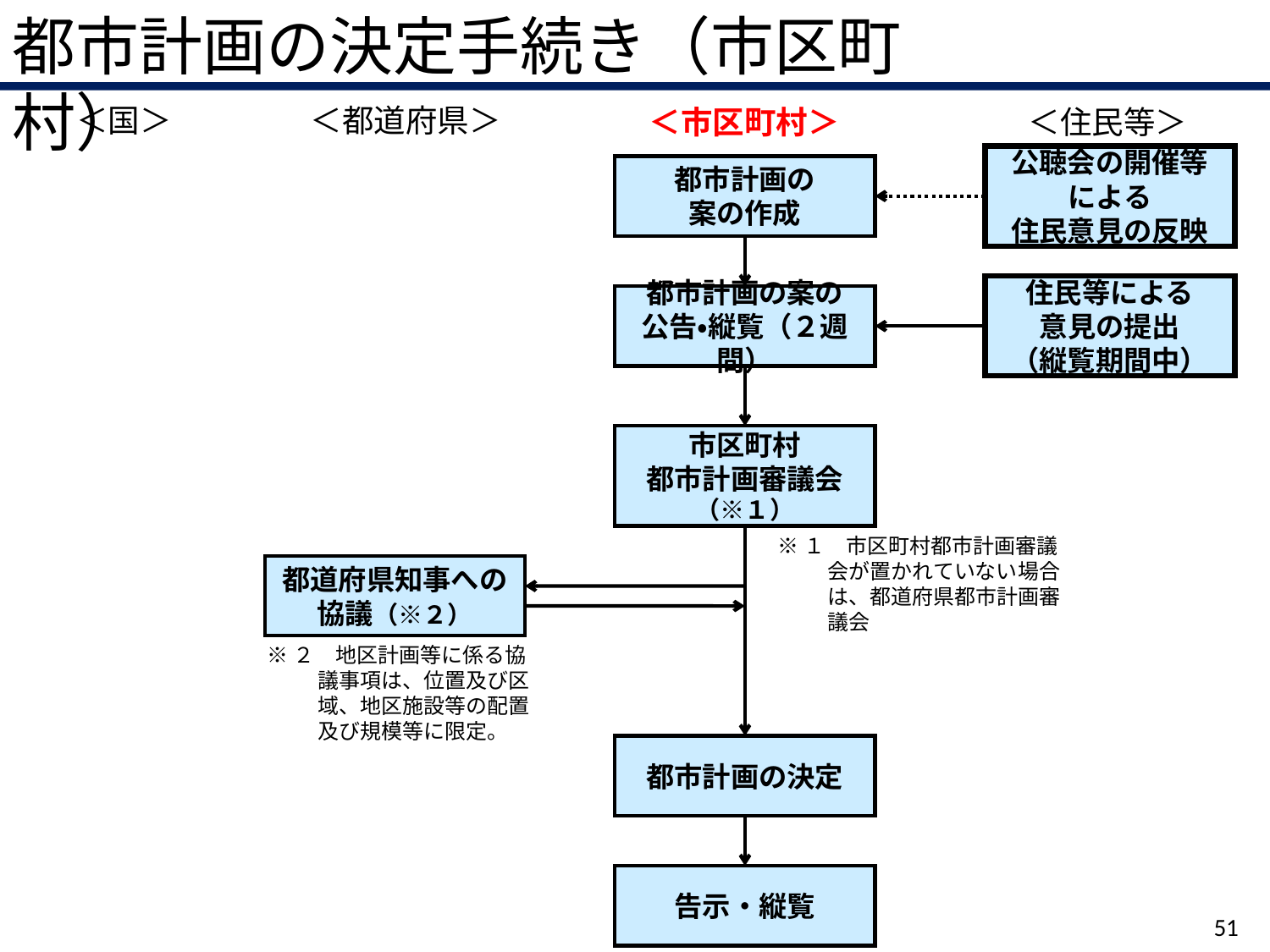

都市計画の決定手続き（市区町村）

＜国＞
＜都道府県＞
＜市区町村＞
＜住民等＞
公聴会の開催等
による
住民意見の反映
都市計画の
案の作成
住民等による
意見の提出
（縦覧期間中）
都市計画の案の
公告・縦覧（２週間）
市区町村
都市計画審議会
（※１）
※１　市区町村都市計画審議会が置かれていない場合は、都道府県都市計画審議会
都道府県知事への
協議（※２）

※２　地区計画等に係る協議事項は、位置及び区域、地区施設等の配置及び規模等に限定。
都市計画の決定
告示・縦覧
51